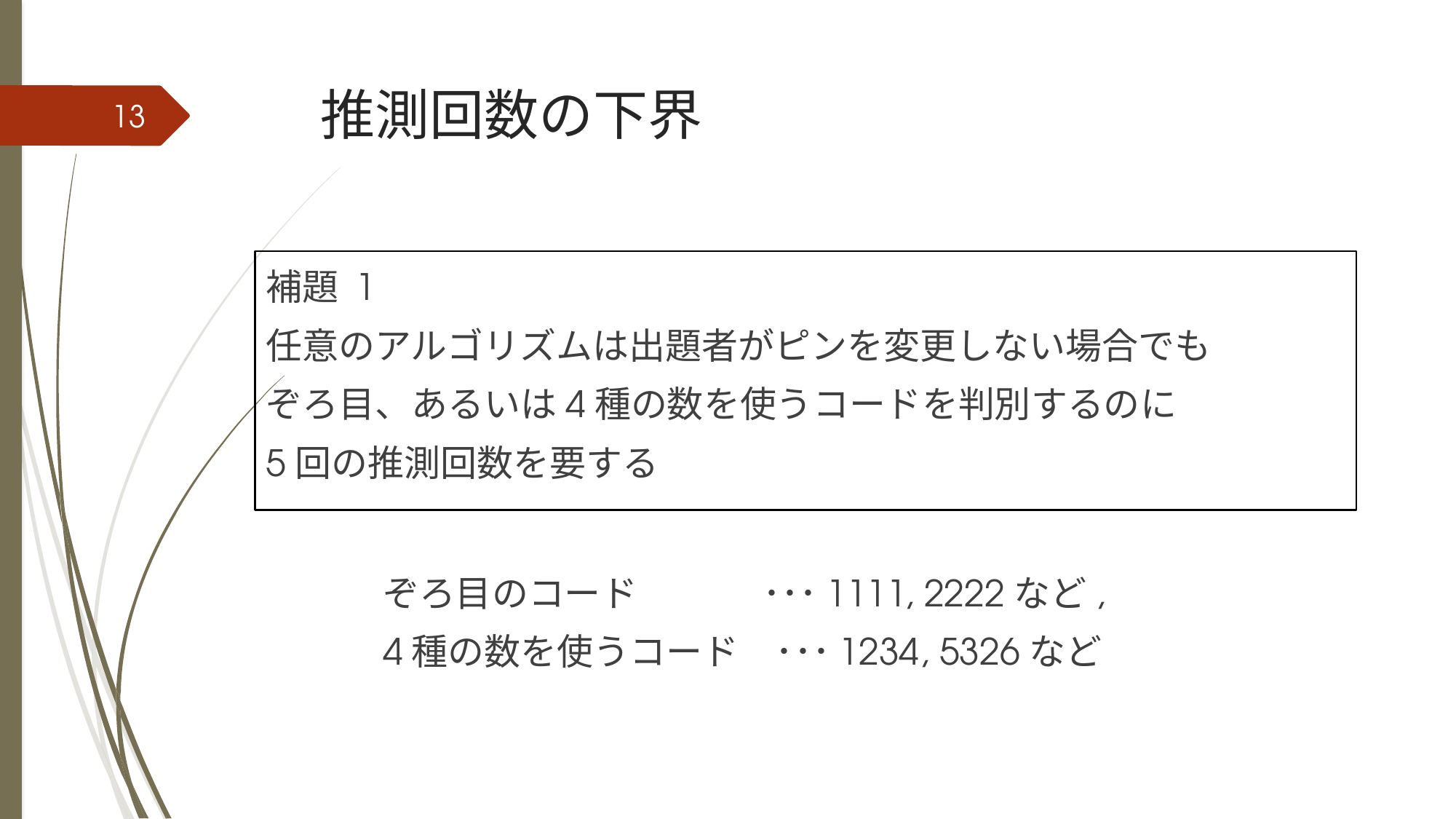

# 推測回数の下界
13

補題 1
任意のアルゴリズムは出題者がピンを変更しない場合でも
ぞろ目、あるいは4種の数を使うコードを判別するのに
5回の推測回数を要する
ぞろ目のコード　　　  ･･･1111, 2222など,
4種の数を使うコード　･･･1234, 5326など